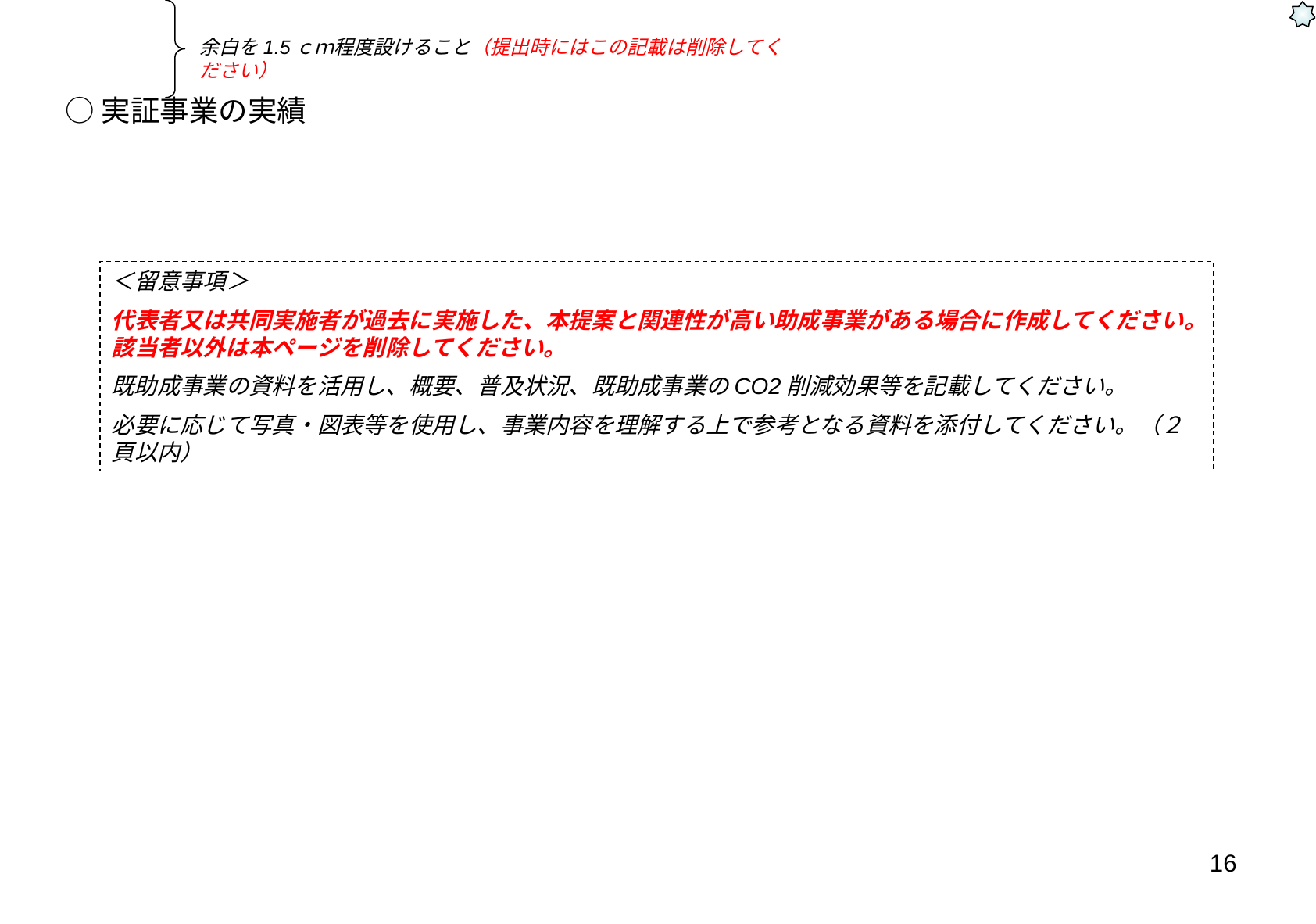

余白を1.5ｃｍ程度設けること（提出時にはこの記載は削除してください）
○実証事業の実績

＜留意事項＞
代表者又は共同実施者が過去に実施した、本提案と関連性が高い助成事業がある場合に作成してください。該当者以外は本ページを削除してください。
既助成事業の資料を活用し、概要、普及状況、既助成事業のCO2削減効果等を記載してください。
必要に応じて写真・図表等を使用し、事業内容を理解する上で参考となる資料を添付してください。（２頁以内）
16